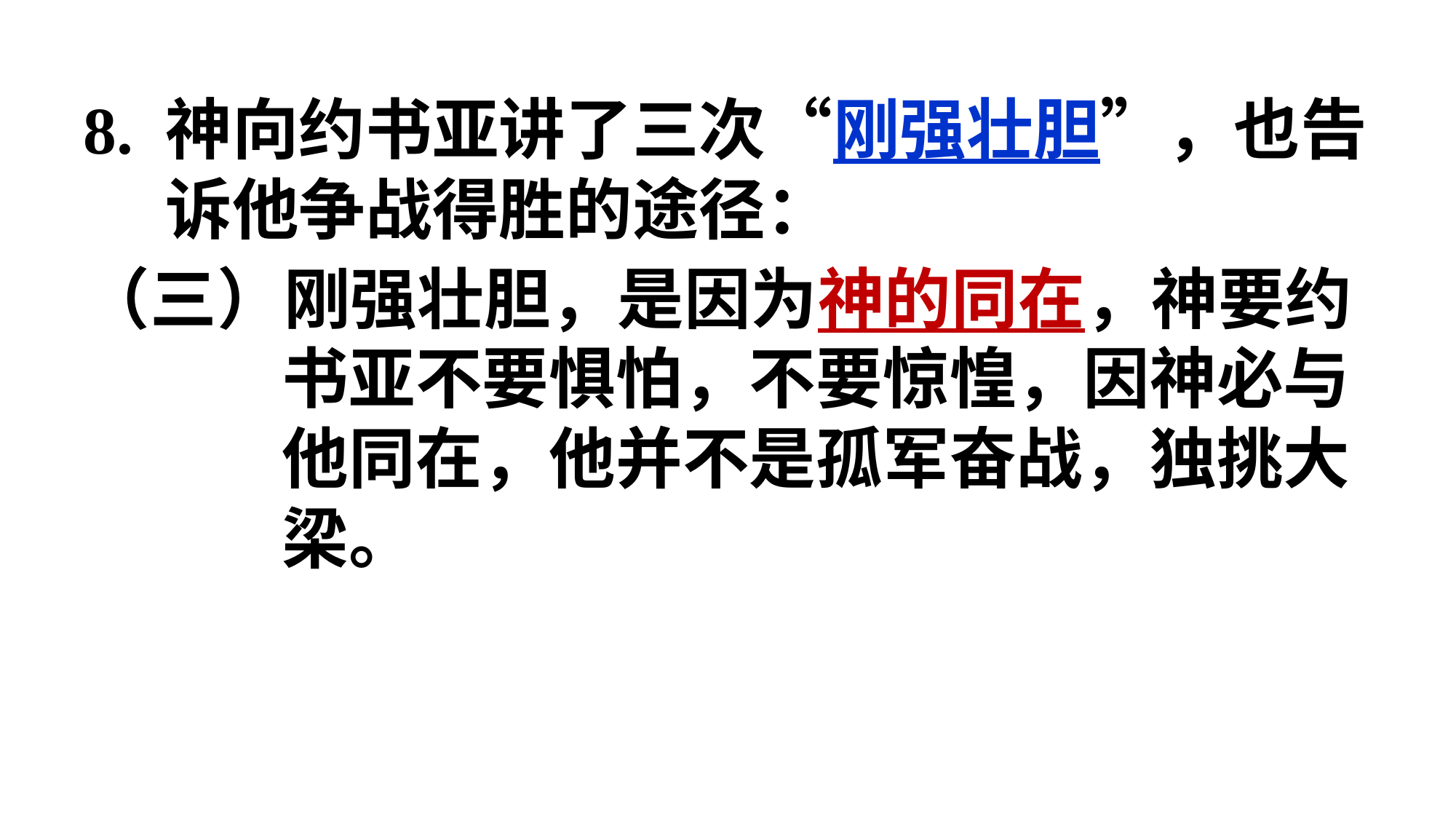

8. 	神向约书亚讲了三次“刚强壮胆”，也告诉他争战得胜的途径：
（三）刚强壮胆，是因为神的同在，神要约书亚不要惧怕，不要惊惶，因神必与他同在，他并不是孤军奋战，独挑大梁。